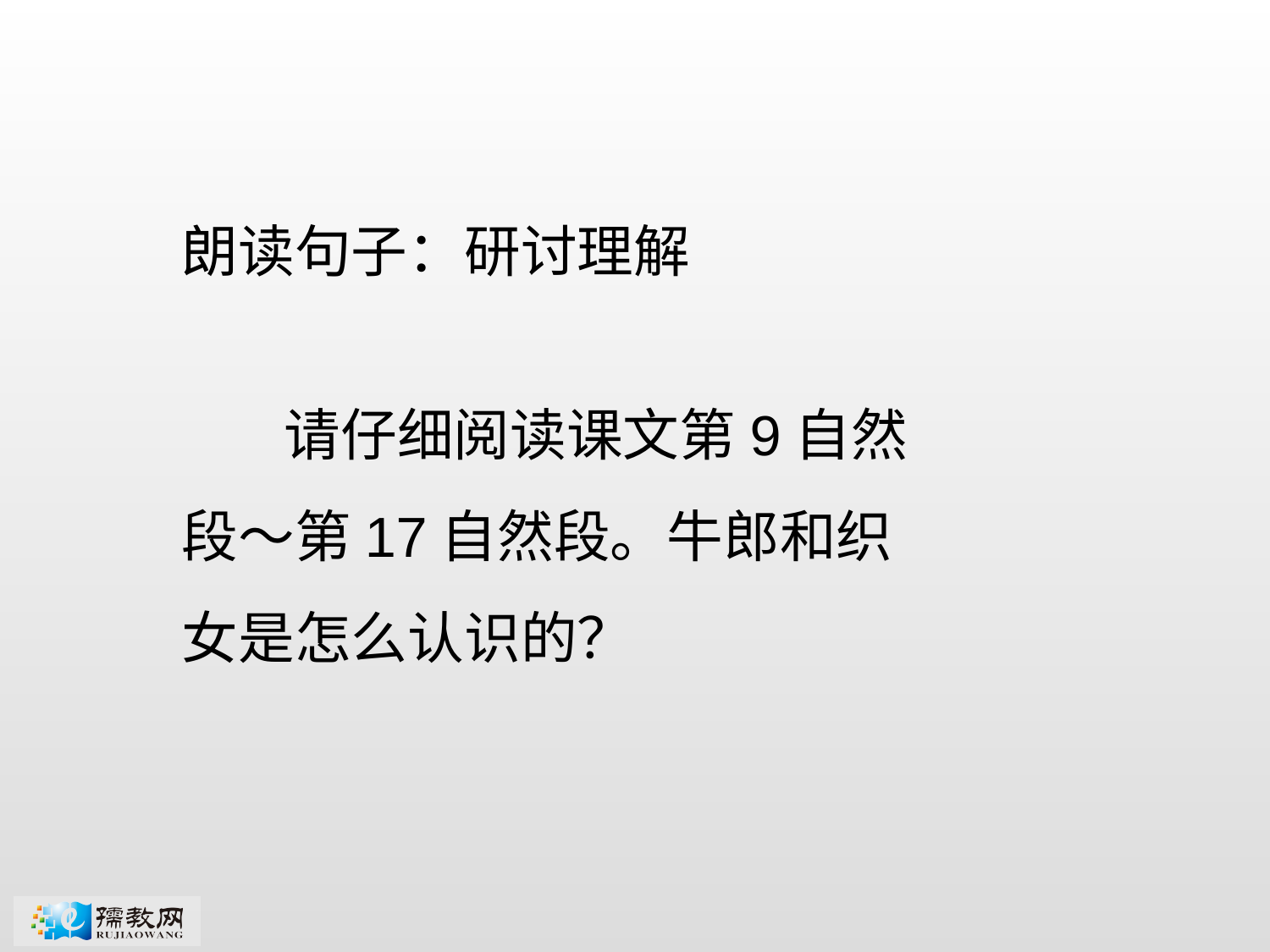

朗读句子：研讨理解
       请仔细阅读课文第9自然段～第17自然段。牛郎和织女是怎么认识的？